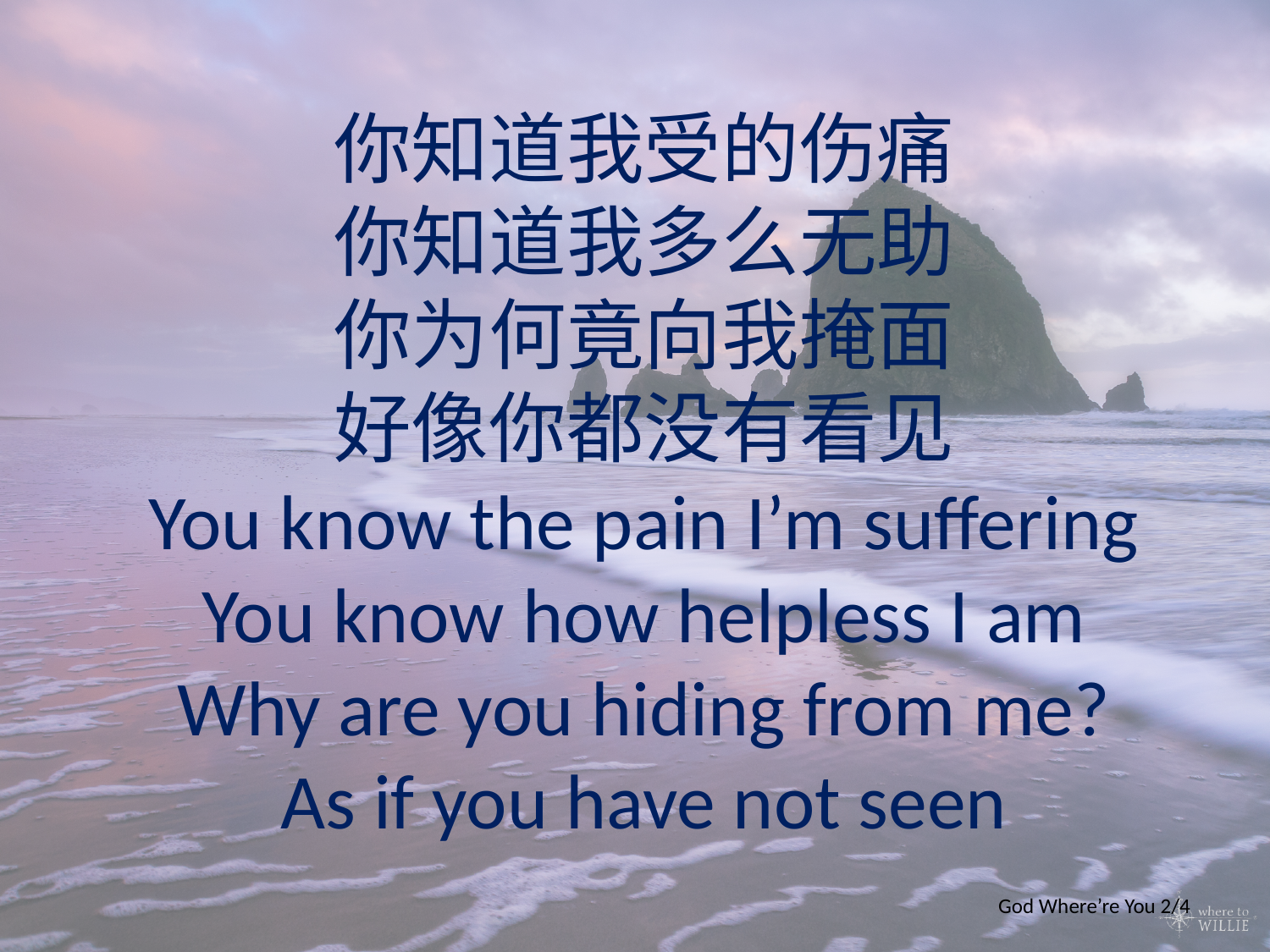

你知道我受的伤痛
你知道我多么无助
你为何竟向我掩面
好像你都没有看见
You know the pain I’m suffering
You know how helpless I am
Why are you hiding from me?
As if you have not seen
God Where’re You 2/4